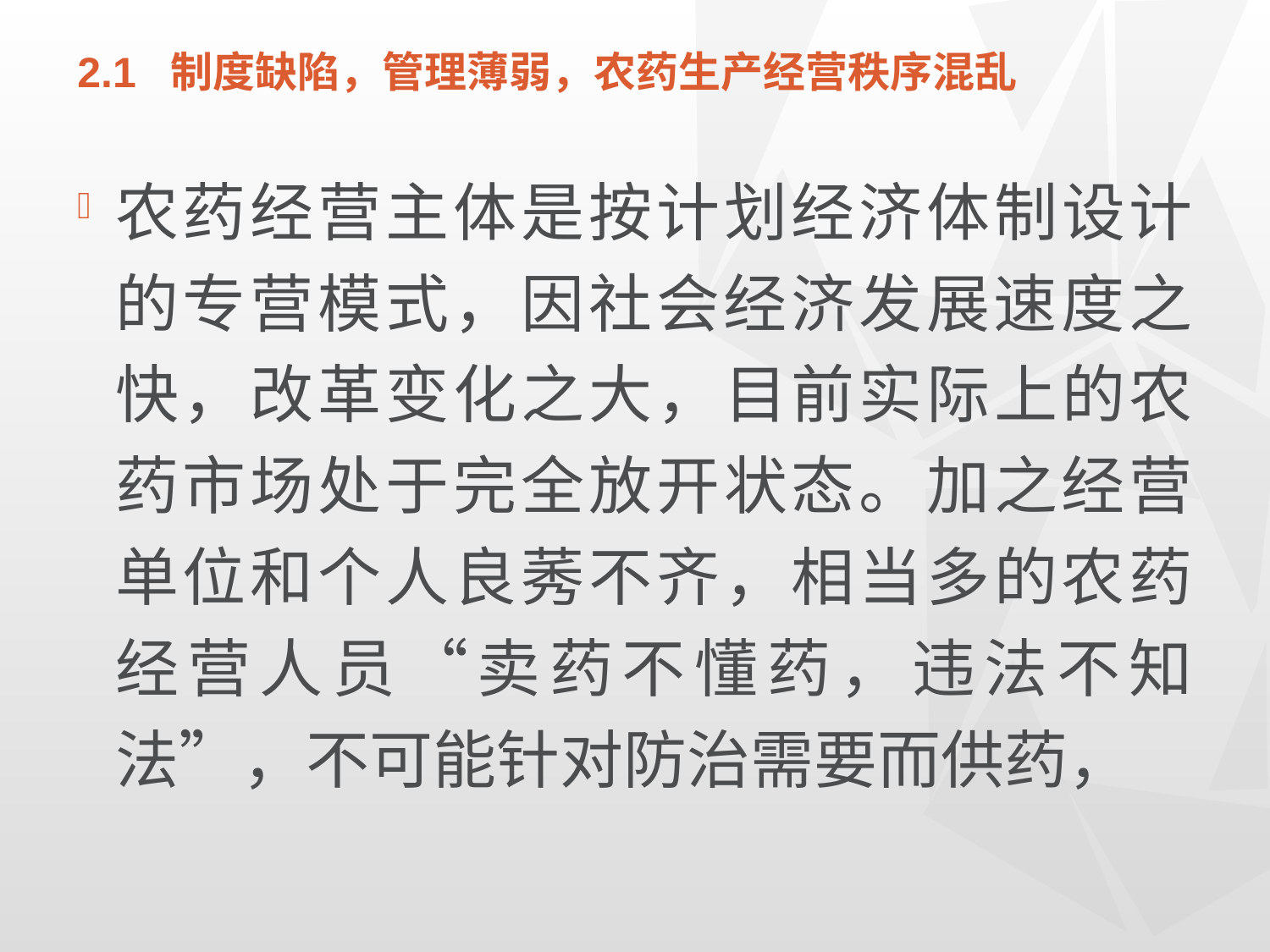

# 2.1  制度缺陷，管理薄弱，农药生产经营秩序混乱
农药经营主体是按计划经济体制设计的专营模式，因社会经济发展速度之快，改革变化之大，目前实际上的农药市场处于完全放开状态。加之经营单位和个人良莠不齐，相当多的农药经营人员“卖药不懂药，违法不知法”，不可能针对防治需要而供药，